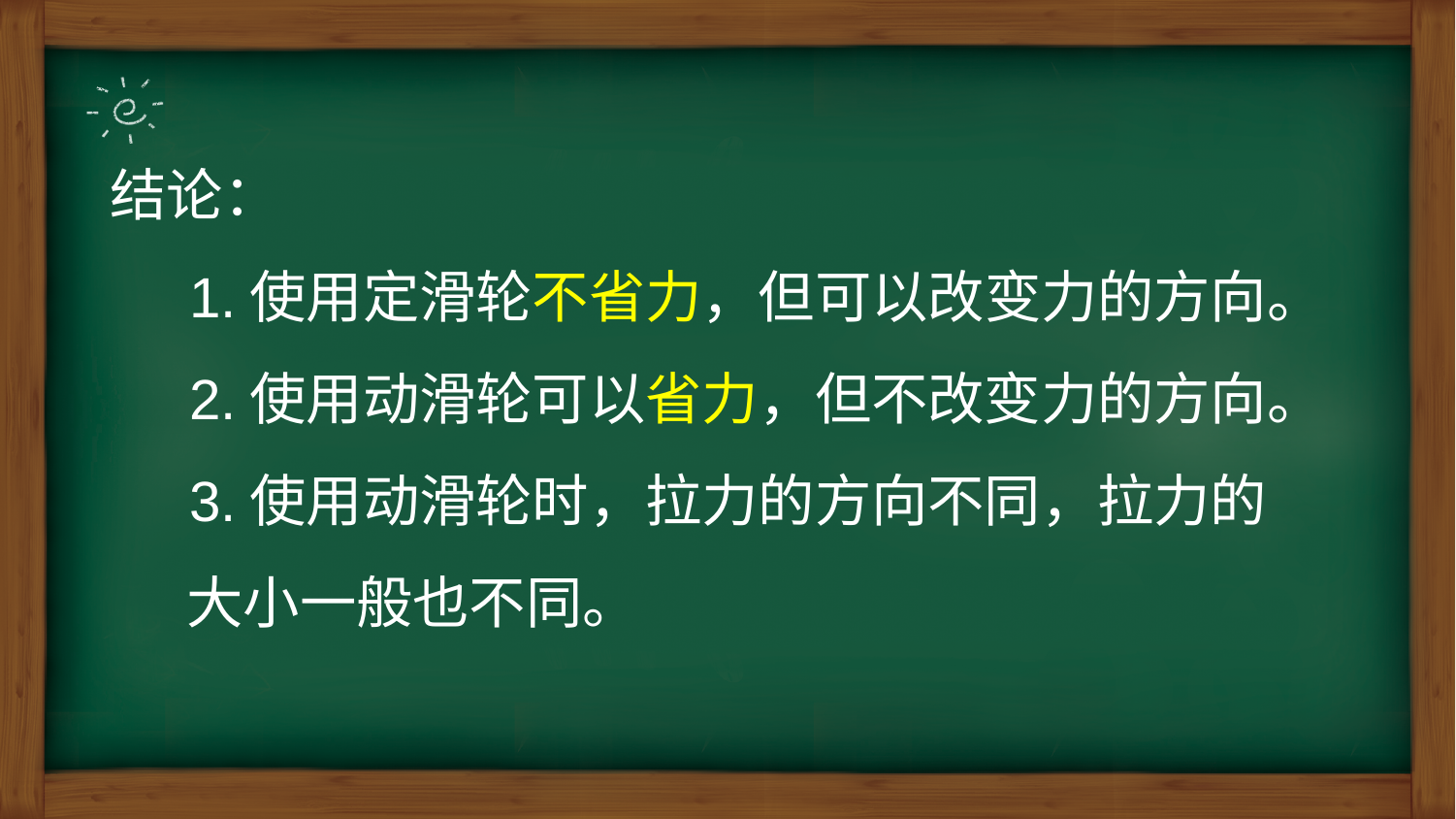

结论：
     1.使用定滑轮不省力，但可以改变力的方向。
     2.使用动滑轮可以省力，但不改变力的方向。
     3.使用动滑轮时，拉力的方向不同，拉力的
     大小一般也不同。